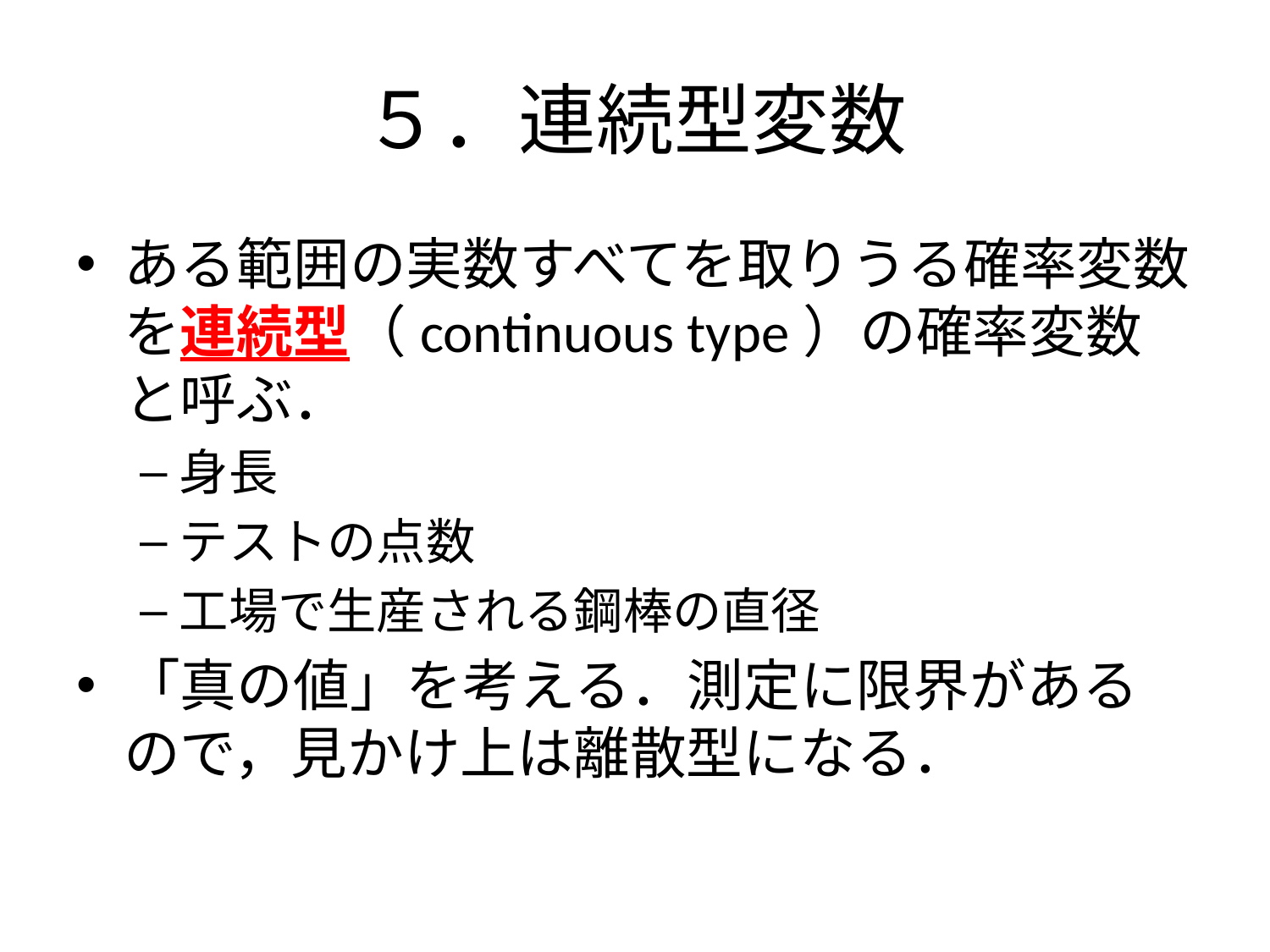

# ５．連続型変数
ある範囲の実数すべてを取りうる確率変数を連続型（continuous type）の確率変数と呼ぶ．
身長
テストの点数
工場で生産される鋼棒の直径
「真の値」を考える．測定に限界があるので，見かけ上は離散型になる．